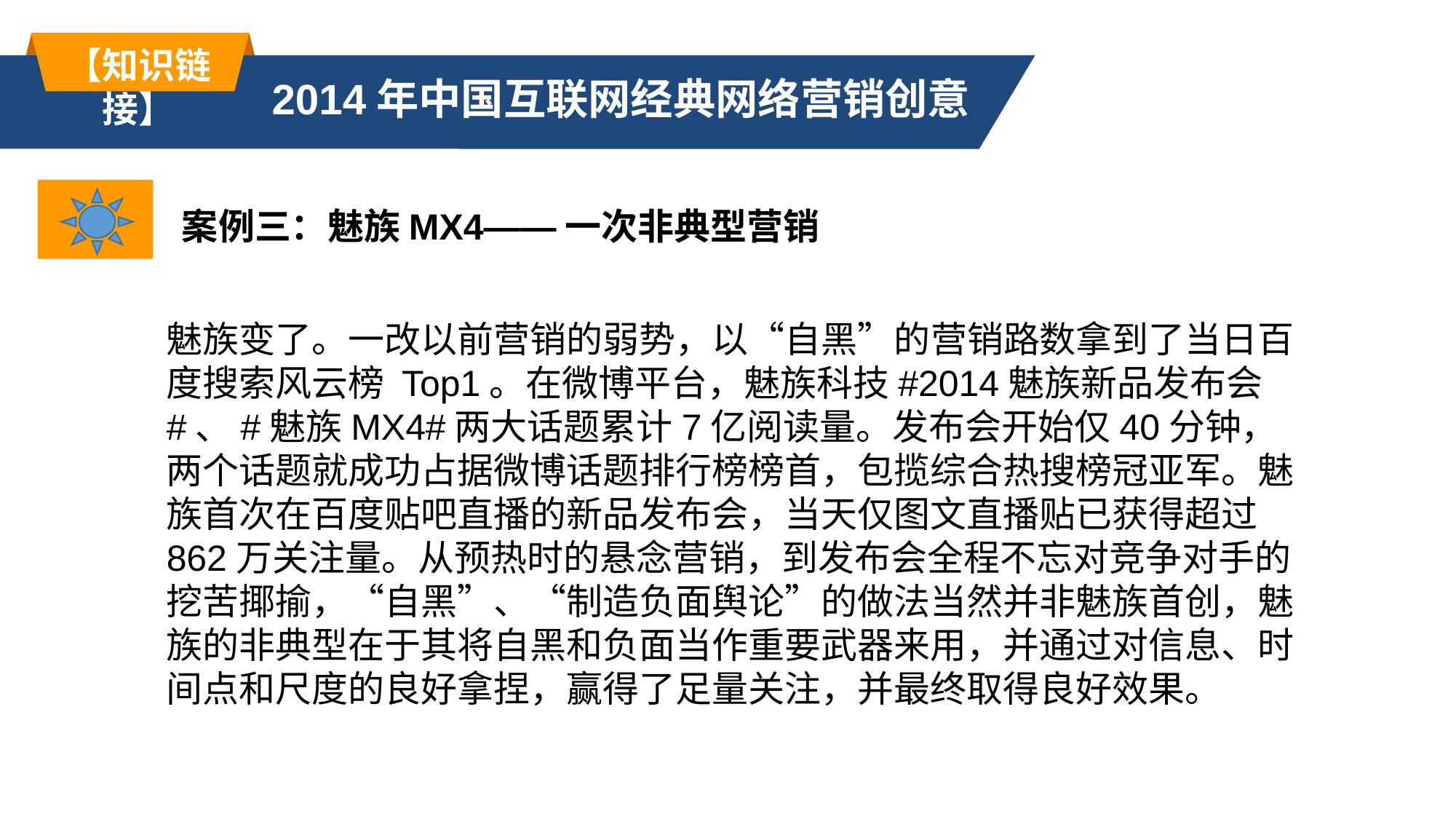

【知识链接】

2014年中国互联网经典网络营销创意

案例三：魅族MX4——一次非典型营销
魅族变了。一改以前营销的弱势，以“自黑”的营销路数拿到了当日百度搜索风云榜 Top1。在微博平台，魅族科技#2014魅族新品发布会#、#魅族MX4#两大话题累计7亿阅读量。发布会开始仅40分钟，两个话题就成功占据微博话题排行榜榜首，包揽综合热搜榜冠亚军。魅族首次在百度贴吧直播的新品发布会，当天仅图文直播贴已获得超过862万关注量。从预热时的悬念营销，到发布会全程不忘对竞争对手的挖苦揶揄，“自黑”、“制造负面舆论”的做法当然并非魅族首创，魅族的非典型在于其将自黑和负面当作重要武器来用，并通过对信息、时间点和尺度的良好拿捏，赢得了足量关注，并最终取得良好效果。